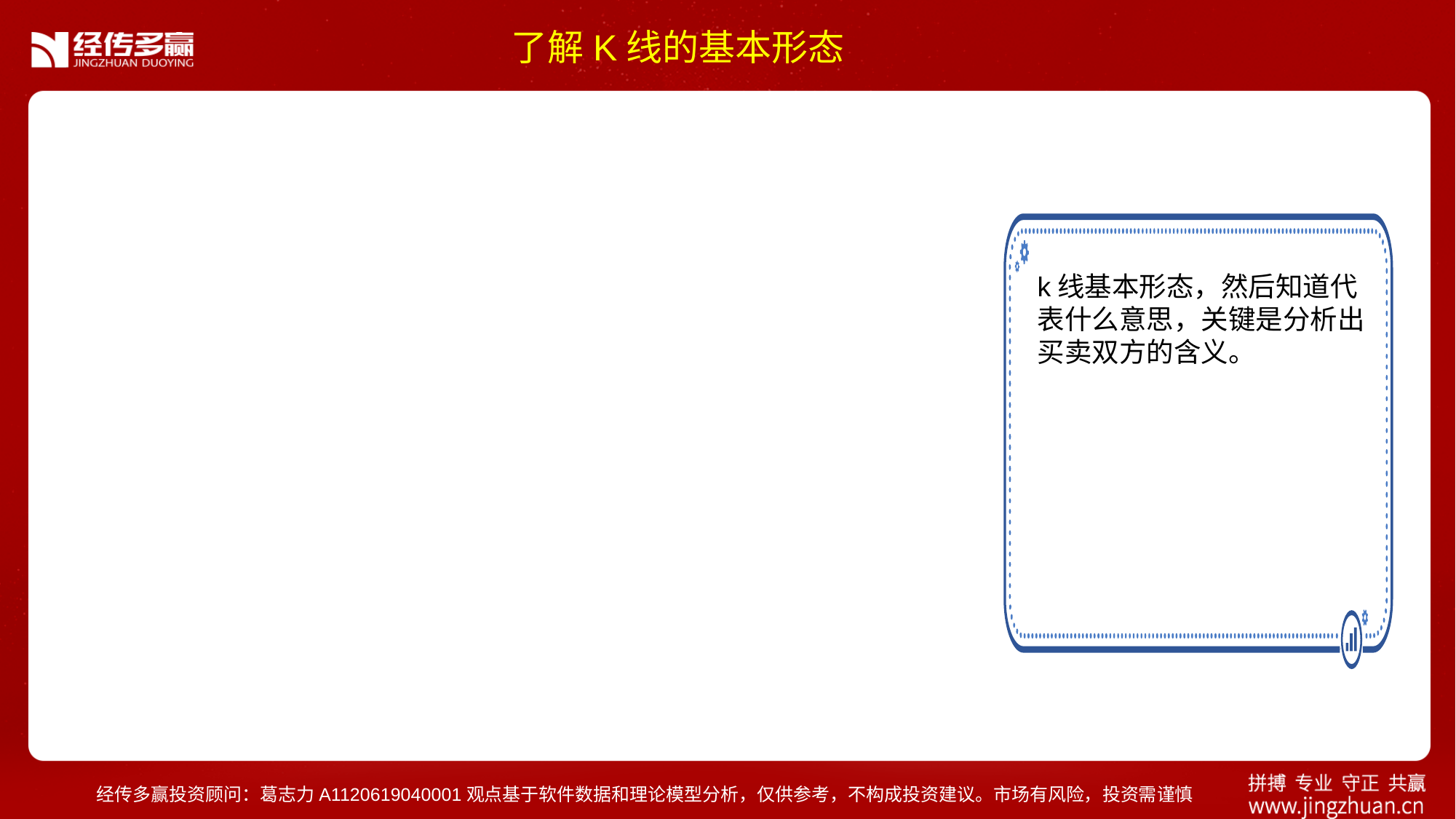

了解K线的基本形态

k线基本形态，然后知道代表什么意思，关键是分析出买卖双方的含义。